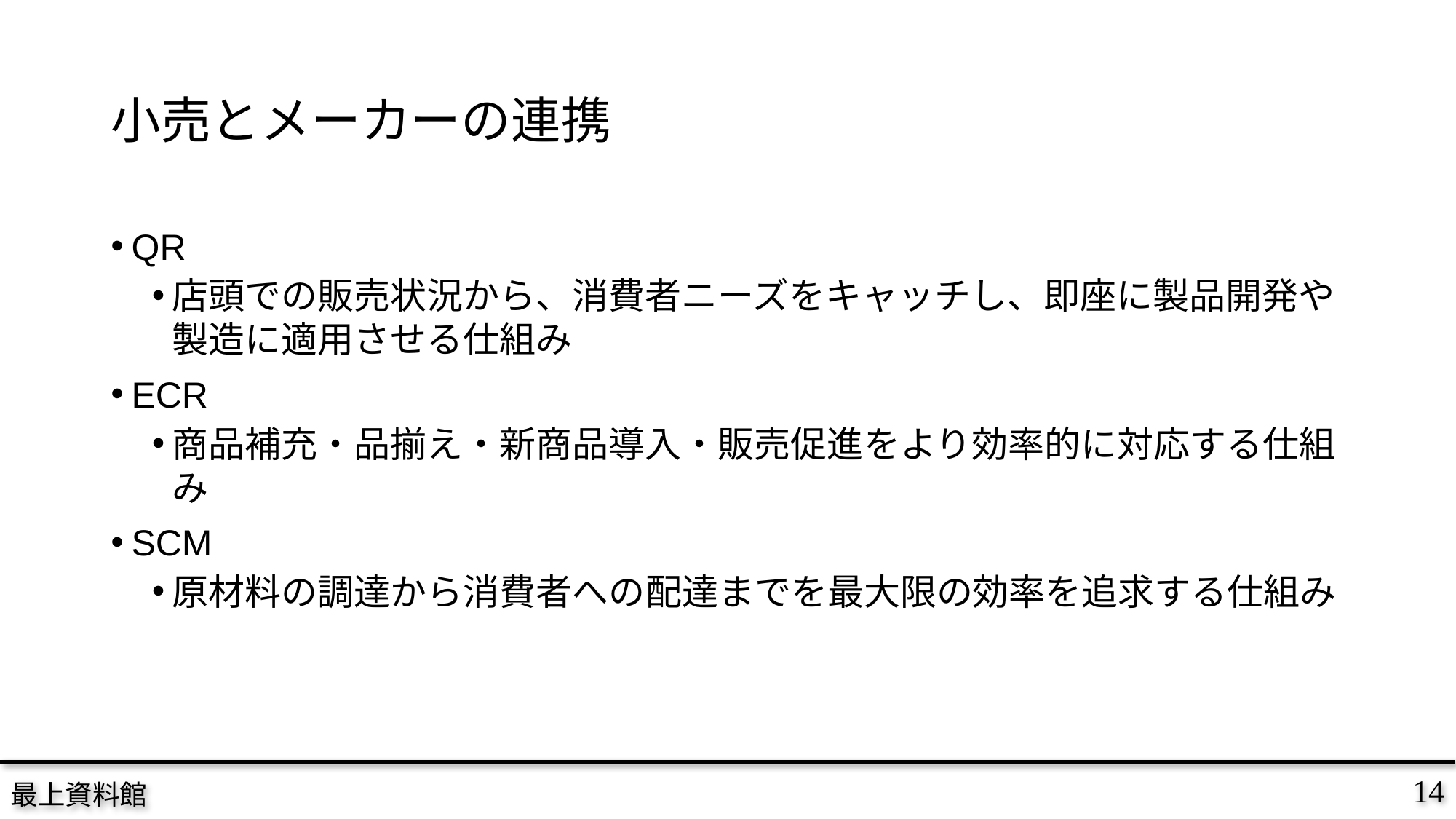

# 小売とメーカーの連携
QR
店頭での販売状況から、消費者ニーズをキャッチし、即座に製品開発や製造に適用させる仕組み
ECR
商品補充・品揃え・新商品導入・販売促進をより効率的に対応する仕組み
SCM
原材料の調達から消費者への配達までを最大限の効率を追求する仕組み